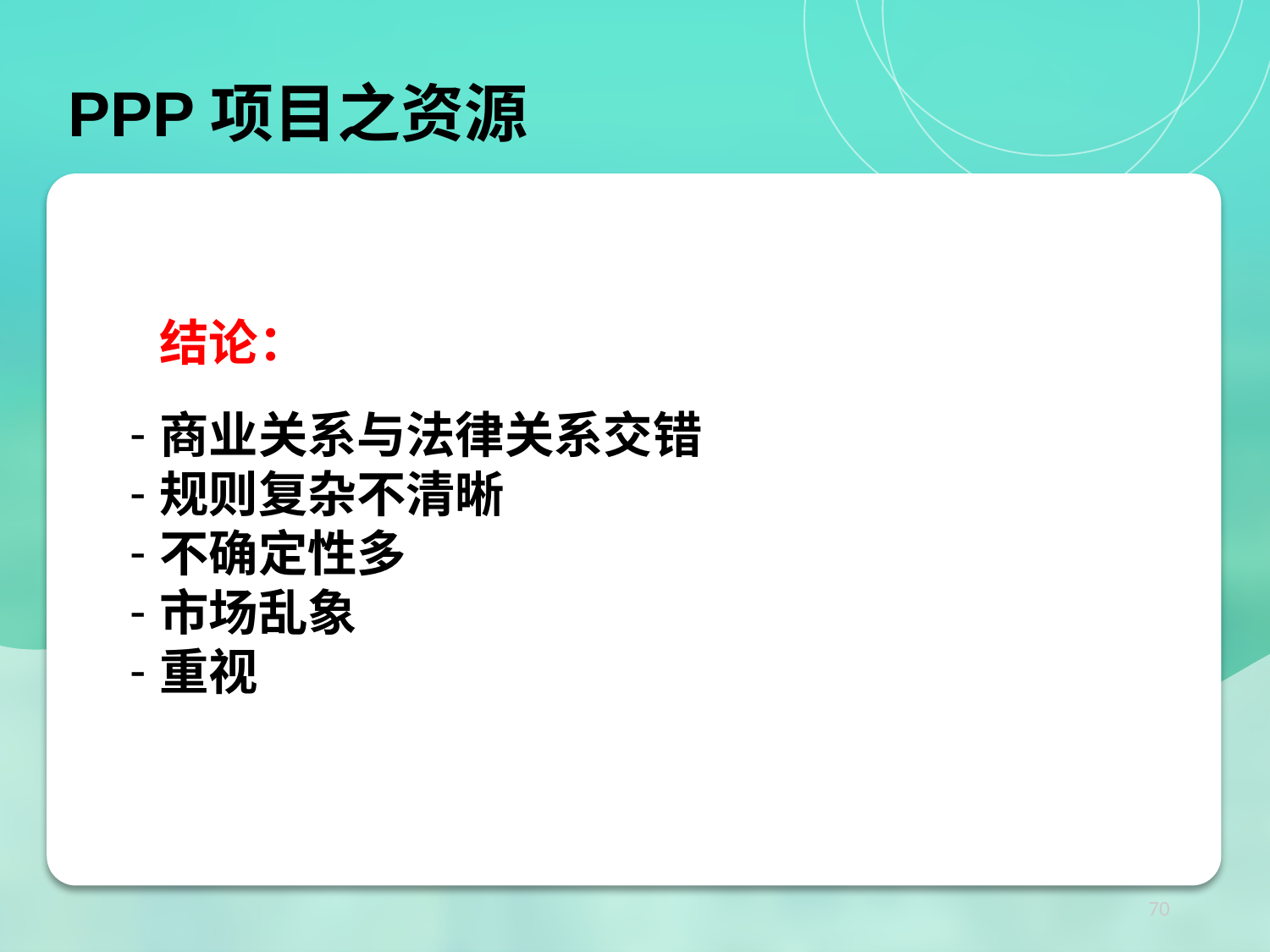

PPP项目之资源

结论：

商业关系与法律关系交错
规则复杂不清晰
不确定性多
市场乱象
重视

70